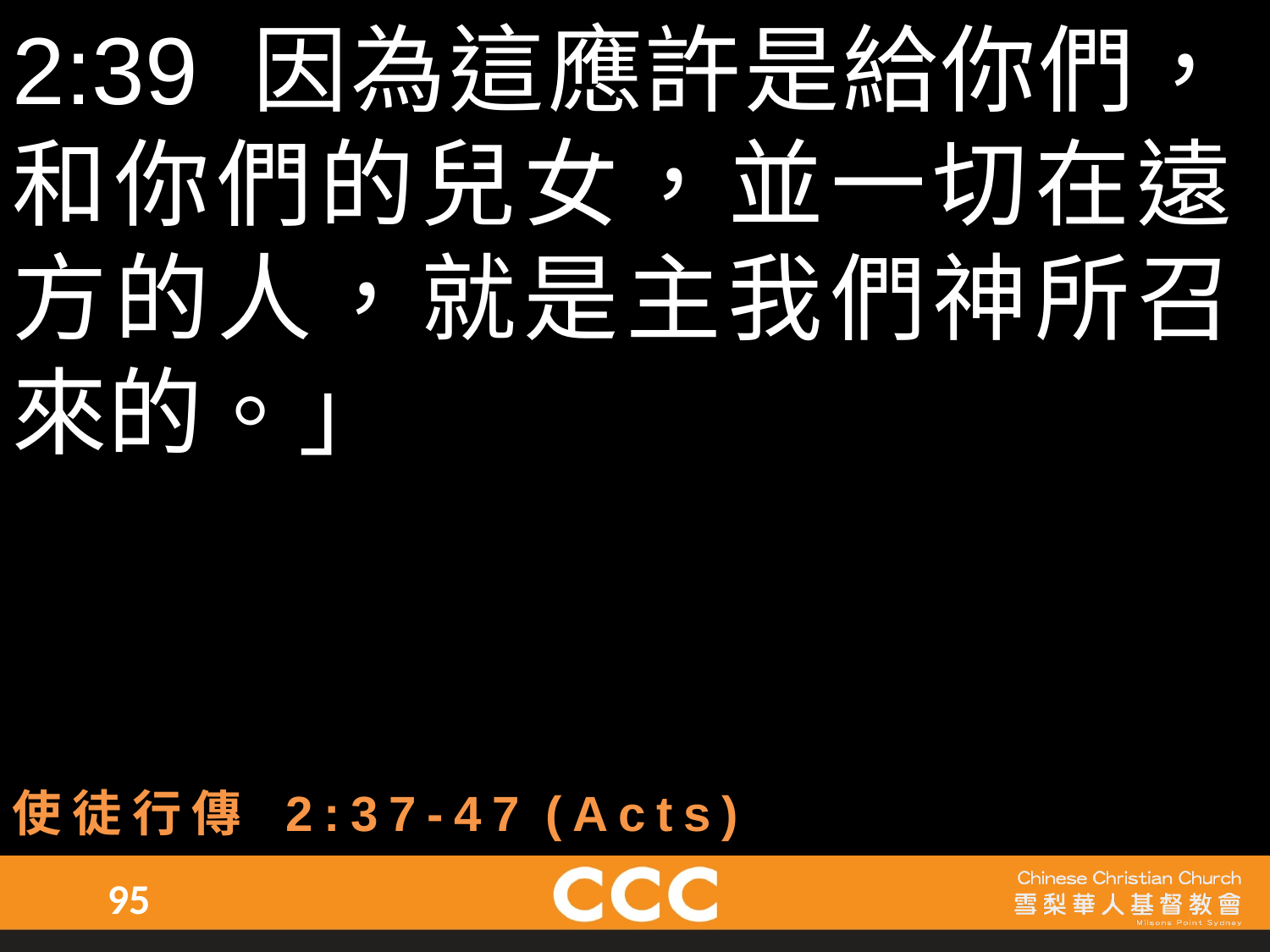

2:39 因為這應許是給你們，和你們的兒女，並一切在遠方的人，就是主我們神所召來的。」
使徒行傳 2:37-47 (Acts)
95